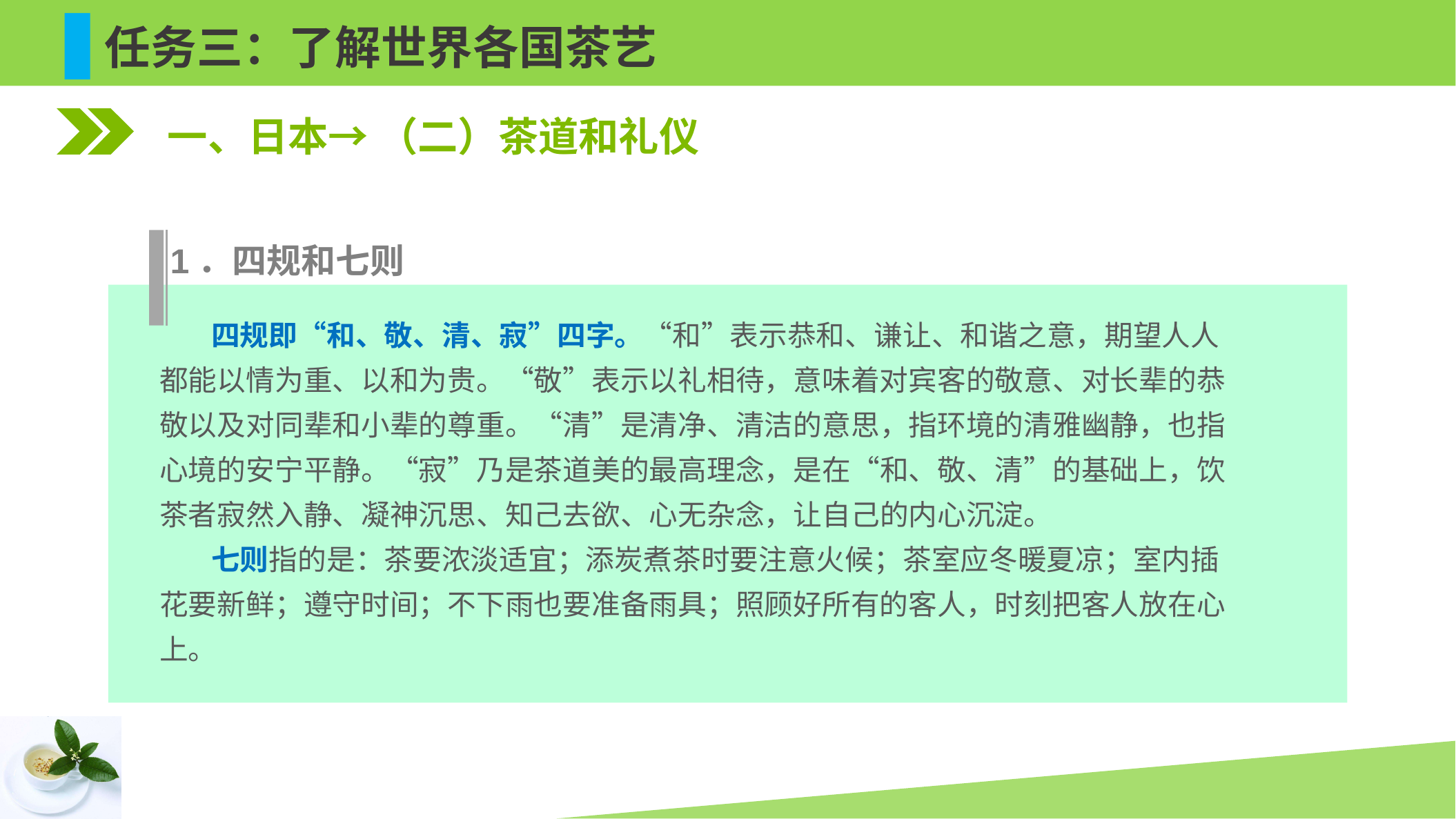

任务三：了解世界各国茶艺
一、日本→ （二）茶道和礼仪

1．四规和七则

四规即“和、敬、清、寂”四字。“和”表示恭和、谦让、和谐之意，期望人人都能以情为重、以和为贵。“敬”表示以礼相待，意味着对宾客的敬意、对长辈的恭敬以及对同辈和小辈的尊重。“清”是清净、清洁的意思，指环境的清雅幽静，也指心境的安宁平静。“寂”乃是茶道美的最高理念，是在“和、敬、清”的基础上，饮茶者寂然入静、凝神沉思、知己去欲、心无杂念，让自己的内心沉淀。
七则指的是：茶要浓淡适宜；添炭煮茶时要注意火候；茶室应冬暖夏凉；室内插花要新鲜；遵守时间；不下雨也要准备雨具；照顾好所有的客人，时刻把客人放在心上。